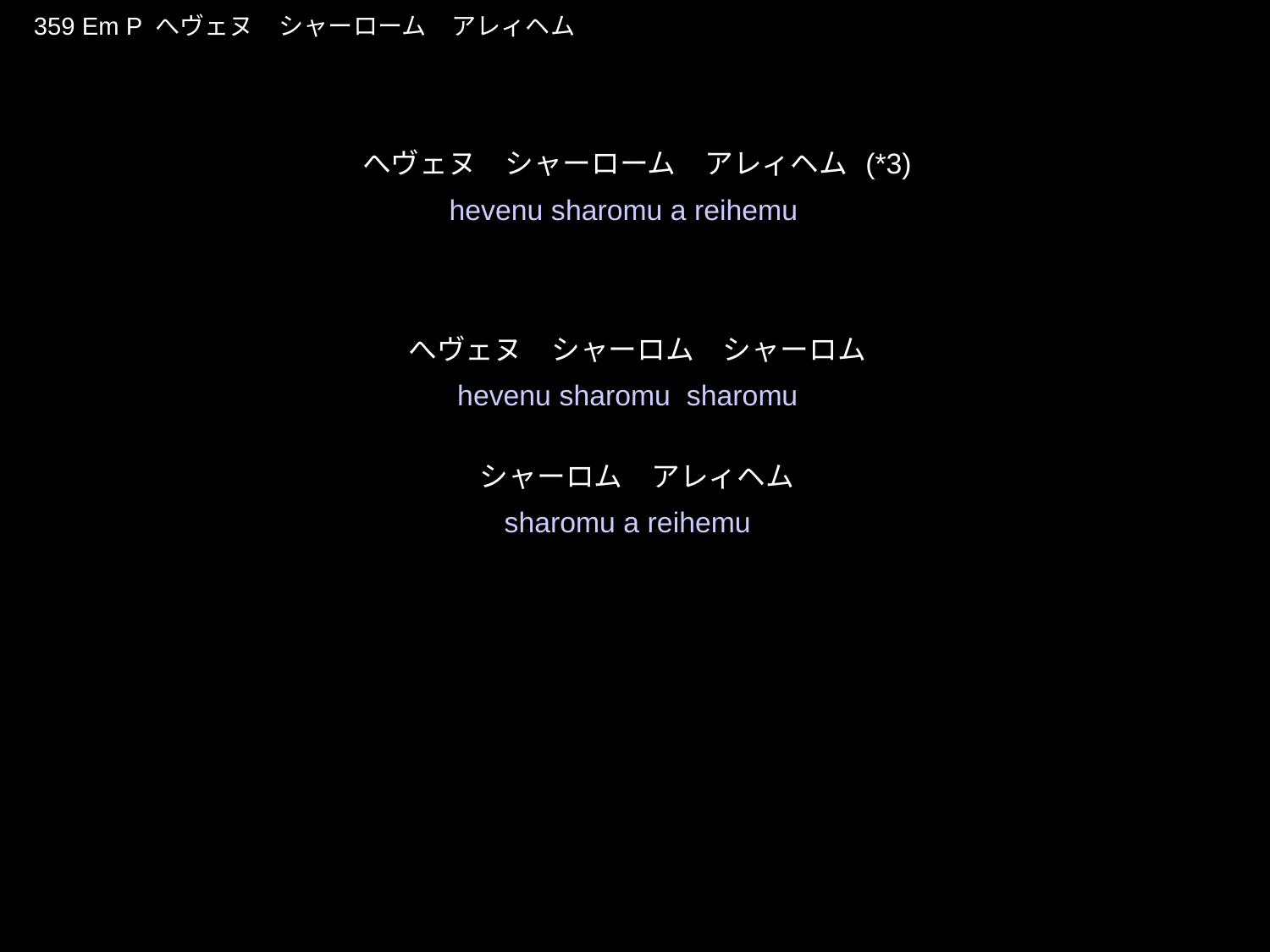

へべぬ
★P
359 Em P へヴェヌ　シャーローム　アレィヘム
★３
へヴェヌ　シャーローム　アレィヘム (*3)
へヴェヌ　シャーロム　シャーロム
シャーロム　アレィヘム
hevenu sharomu a reihemu
hevenu sharomu  sharomu
sharomu a reihemu